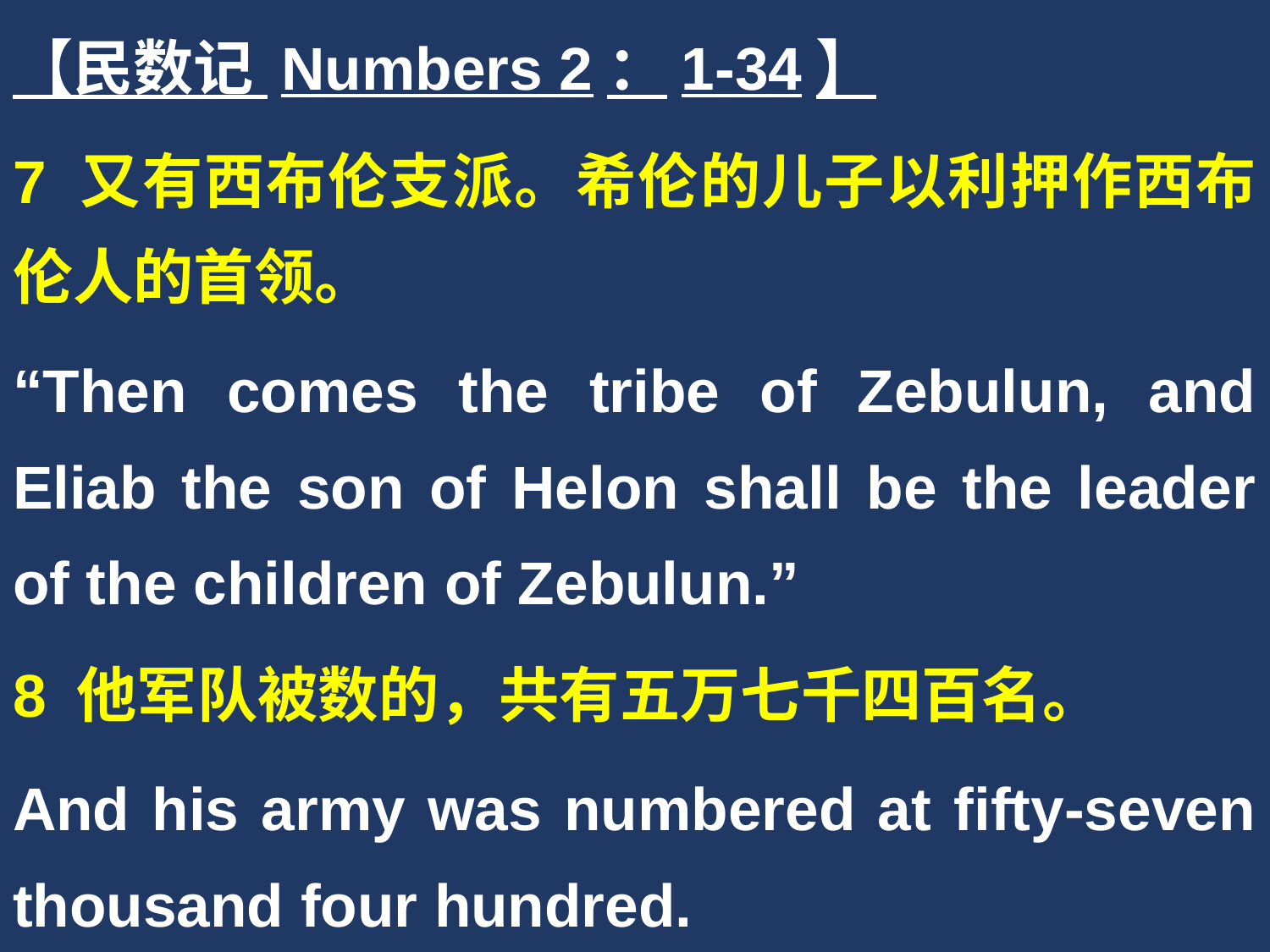

【民数记 Numbers 2：1-34】
7 又有西布伦支派。希伦的儿子以利押作西布伦人的首领。
“Then comes the tribe of Zebulun, and Eliab the son of Helon shall be the leader of the children of Zebulun.”
8 他军队被数的，共有五万七千四百名。
And his army was numbered at fifty-seven thousand four hundred.